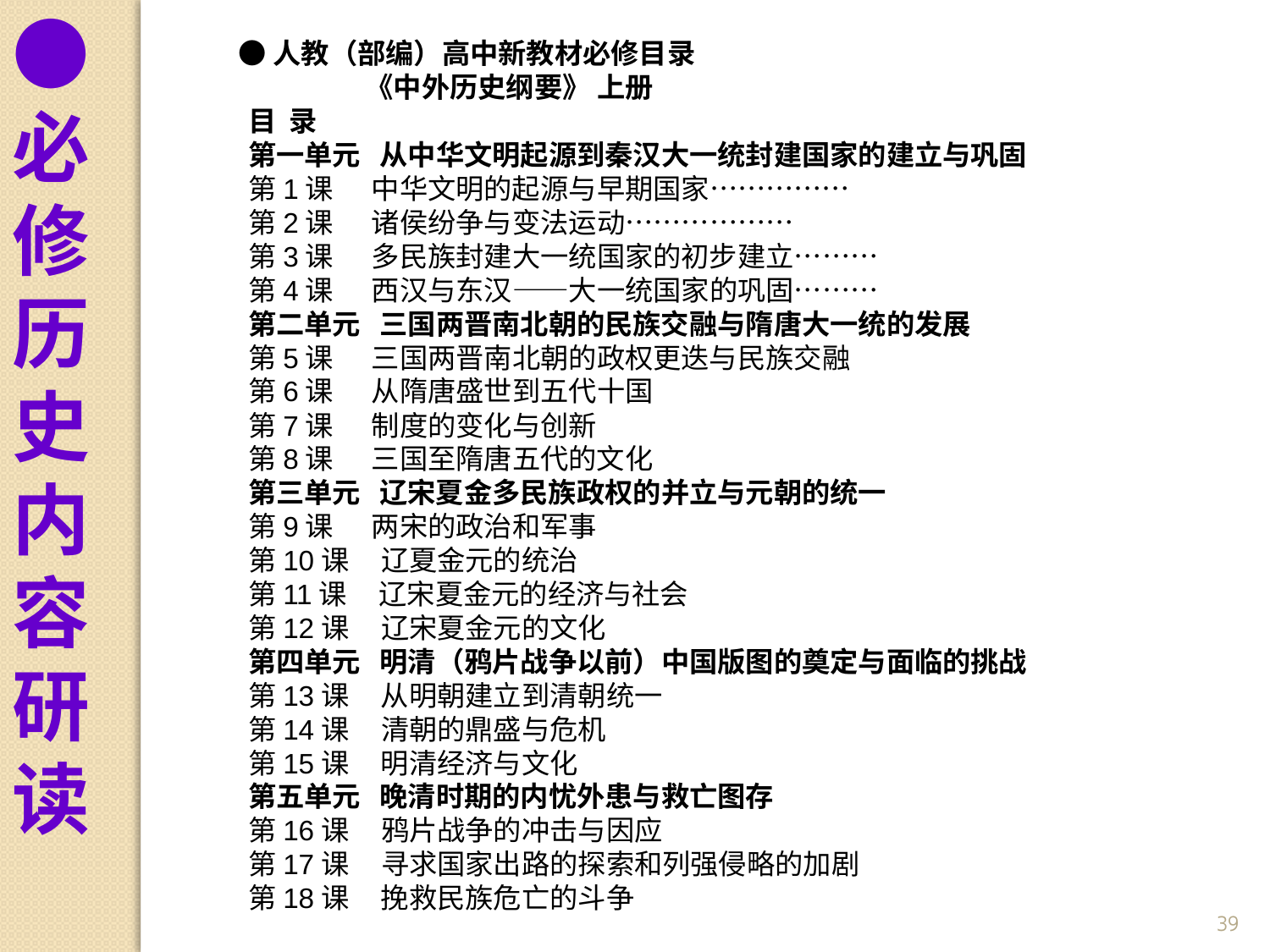

●必修历史内容研读
●人教（部编）高中新教材必修目录
                   《中外历史纲要》 上册
目  录
第一单元   从中华文明起源到秦汉大一统封建国家的建立与巩固
第1课      中华文明的起源与早期国家……………
第2课      诸侯纷争与变法运动………………
第3课      多民族封建大一统国家的初步建立………
第4课      西汉与东汉——大一统国家的巩固………
第二单元   三国两晋南北朝的民族交融与隋唐大一统的发展
第5课      三国两晋南北朝的政权更迭与民族交融
第6课      从隋唐盛世到五代十国
第7课      制度的变化与创新
第8课      三国至隋唐五代的文化
第三单元   辽宋夏金多民族政权的并立与元朝的统一
第9课      两宋的政治和军事
第10课     辽夏金元的统治
第11课     辽宋夏金元的经济与社会
第12课     辽宋夏金元的文化
第四单元   明清（鸦片战争以前）中国版图的奠定与面临的挑战
第13课     从明朝建立到清朝统一
第14课     清朝的鼎盛与危机
第15课     明清经济与文化
第五单元   晚清时期的内忧外患与救亡图存
第16课     鸦片战争的冲击与因应
第17课     寻求国家出路的探索和列强侵略的加剧
第18课     挽救民族危亡的斗争
39